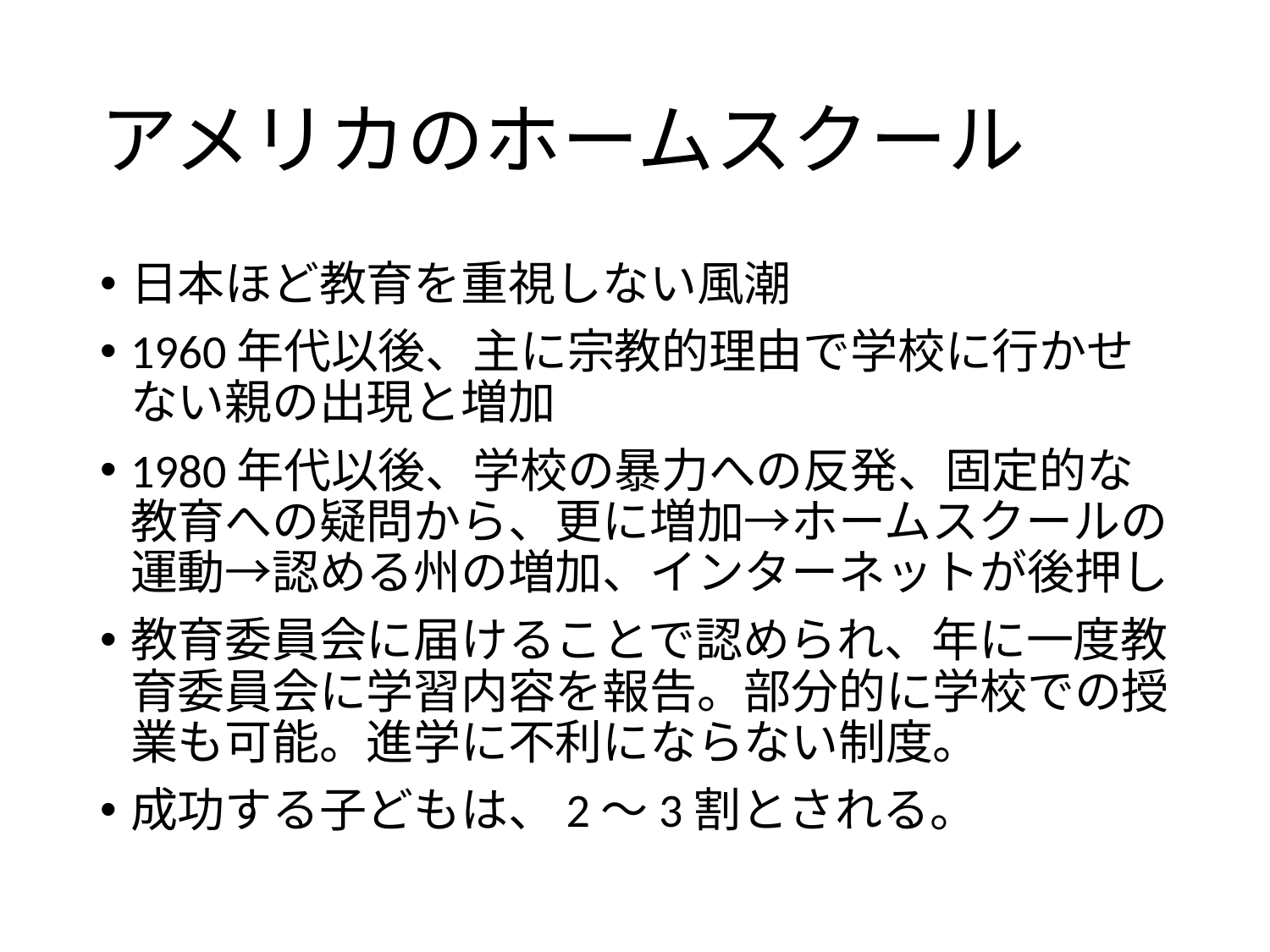

# アメリカのホームスクール
日本ほど教育を重視しない風潮
1960年代以後、主に宗教的理由で学校に行かせない親の出現と増加
1980年代以後、学校の暴力への反発、固定的な教育への疑問から、更に増加→ホームスクールの運動→認める州の増加、インターネットが後押し
教育委員会に届けることで認められ、年に一度教育委員会に学習内容を報告。部分的に学校での授業も可能。進学に不利にならない制度。
成功する子どもは、2～3割とされる。